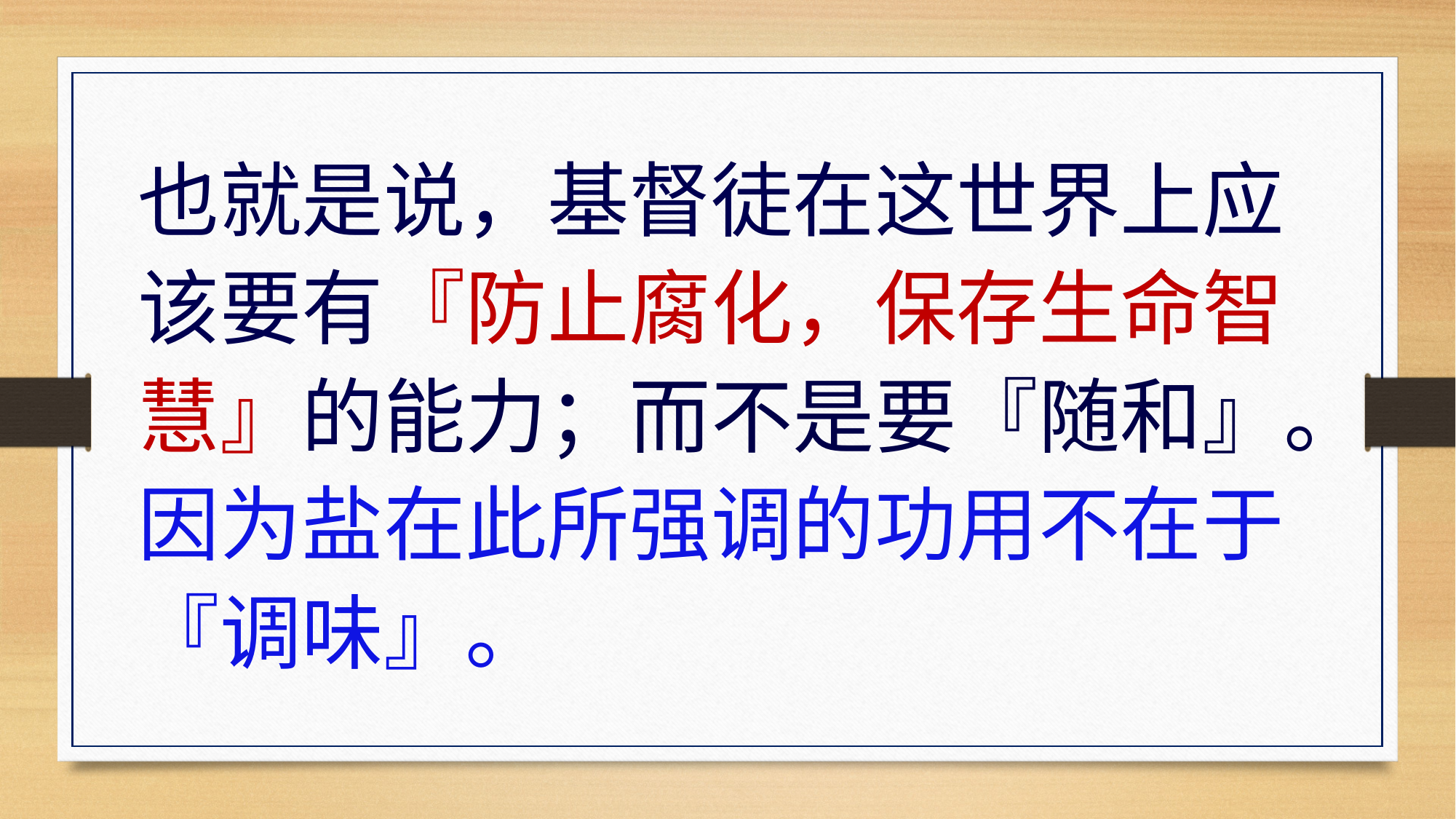

也就是说，基督徒在这世界上应该要有『防止腐化，保存生命智慧』的能力；而不是要『随和』。因为盐在此所强调的功用不在于『调味』。